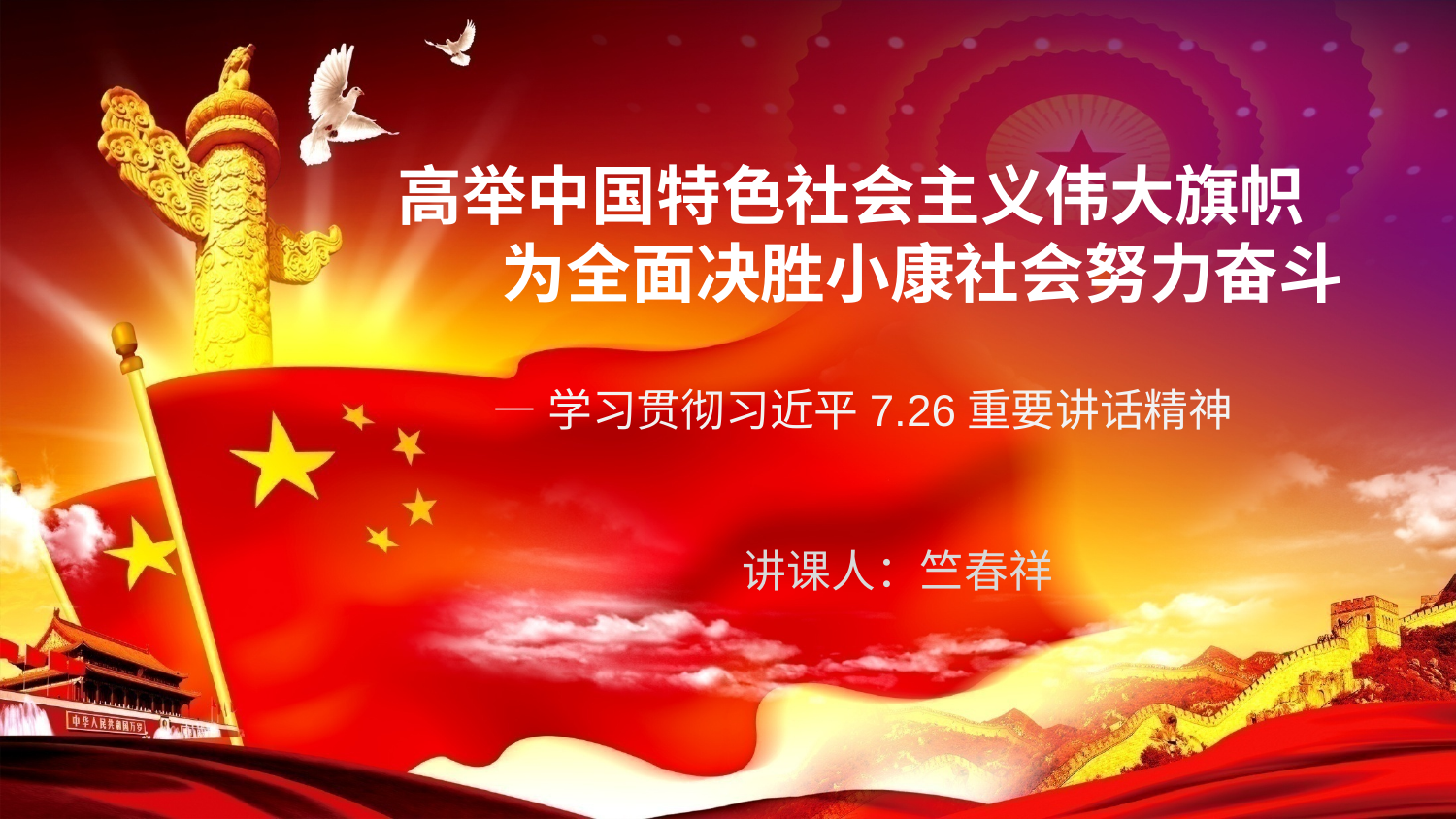

高举中国特色社会主义伟大旗帜
      为全面决胜小康社会努力奋斗
—学习贯彻习近平7.26重要讲话精神

讲课人：竺春祥